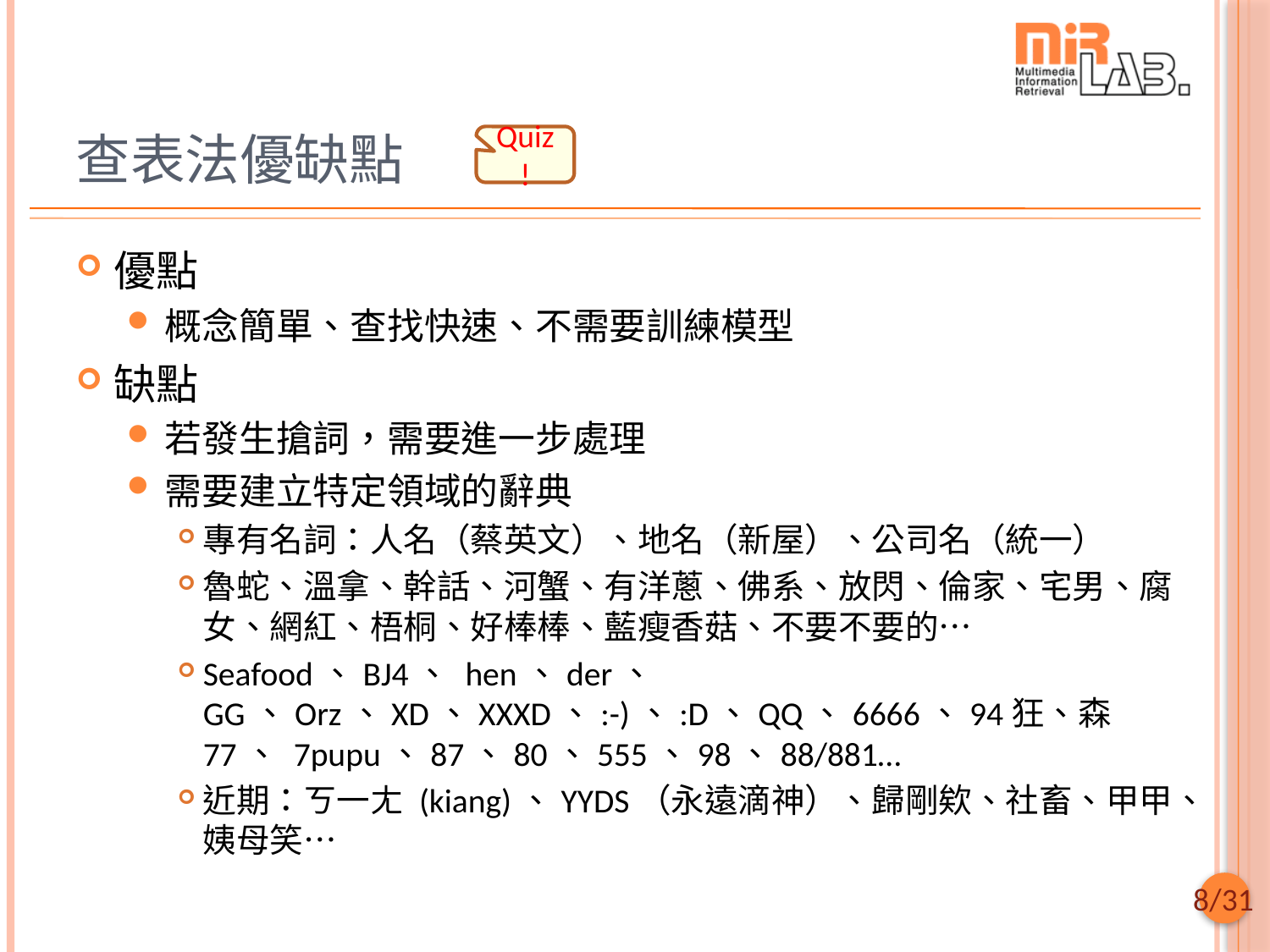

# 查表法優缺點
Quiz!
優點
概念簡單、查找快速、不需要訓練模型
缺點
若發生搶詞，需要進一步處理
需要建立特定領域的辭典
專有名詞：人名（蔡英文）、地名（新屋）、公司名（統一）
魯蛇、溫拿、幹話、河蟹、有洋蔥、佛系、放閃、倫家、宅男、腐女、網紅、梧桐、好棒棒、藍瘦香菇、不要不要的…
Seafood、BJ4、 hen、der、 GG、Orz、XD、XXXD、:-)、:D、QQ、6666、94狂、森77、 7pupu、87、80、555、98、88/881…
近期：ㄎ一ㄤ (kiang)、YYDS（永遠滴神）、歸剛欸、社畜、甲甲、姨母笑…